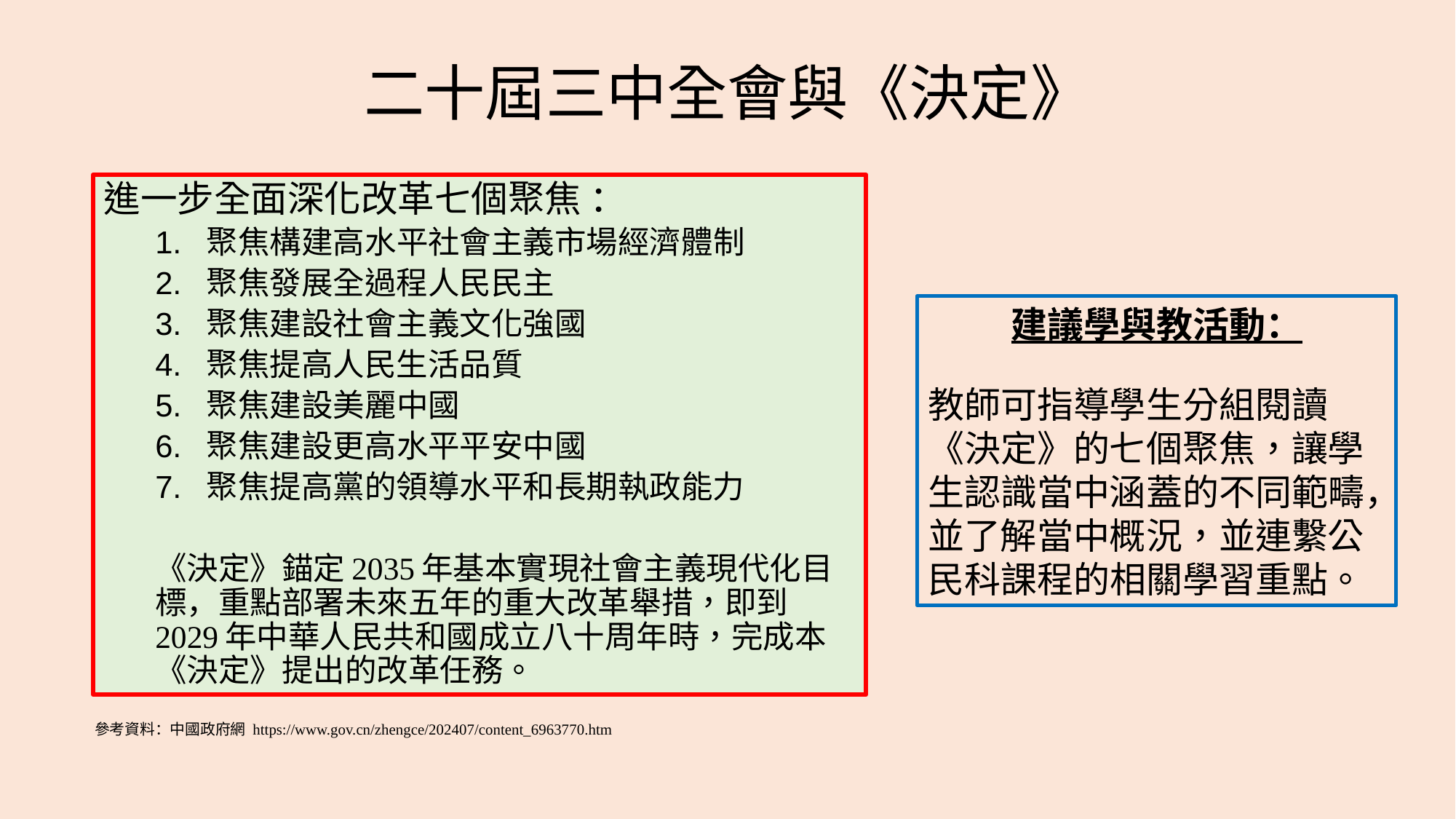

# 二十屆三中全會與《決定》
進一步全面深化改革七個聚焦 ：
聚焦構建高水平社會主義市場經濟體制
聚焦發展全過程人民民主
聚焦建設社會主義文化強國
聚焦提高人民生活品質
聚焦建設美麗中國
聚焦建設更高水平平安中國
聚焦提高黨的領導水平和長期執政能力

《決定》錨定2035年基本實現社會主義現代化目標，重點部署未來五年的重大改革舉措，即到2029年中華人民共和國成立八十周年時，完成本《決定》提出的改革任務。
建議學與教活動：

教師可指導學生分組閱讀《決定》的七個聚焦，讓學生認識當中涵蓋的不同範疇，並了解當中概況，並連繫公民科課程的相關學習重點。
參考資料：中國政府網 https://www.gov.cn/zhengce/202407/content_6963770.htm